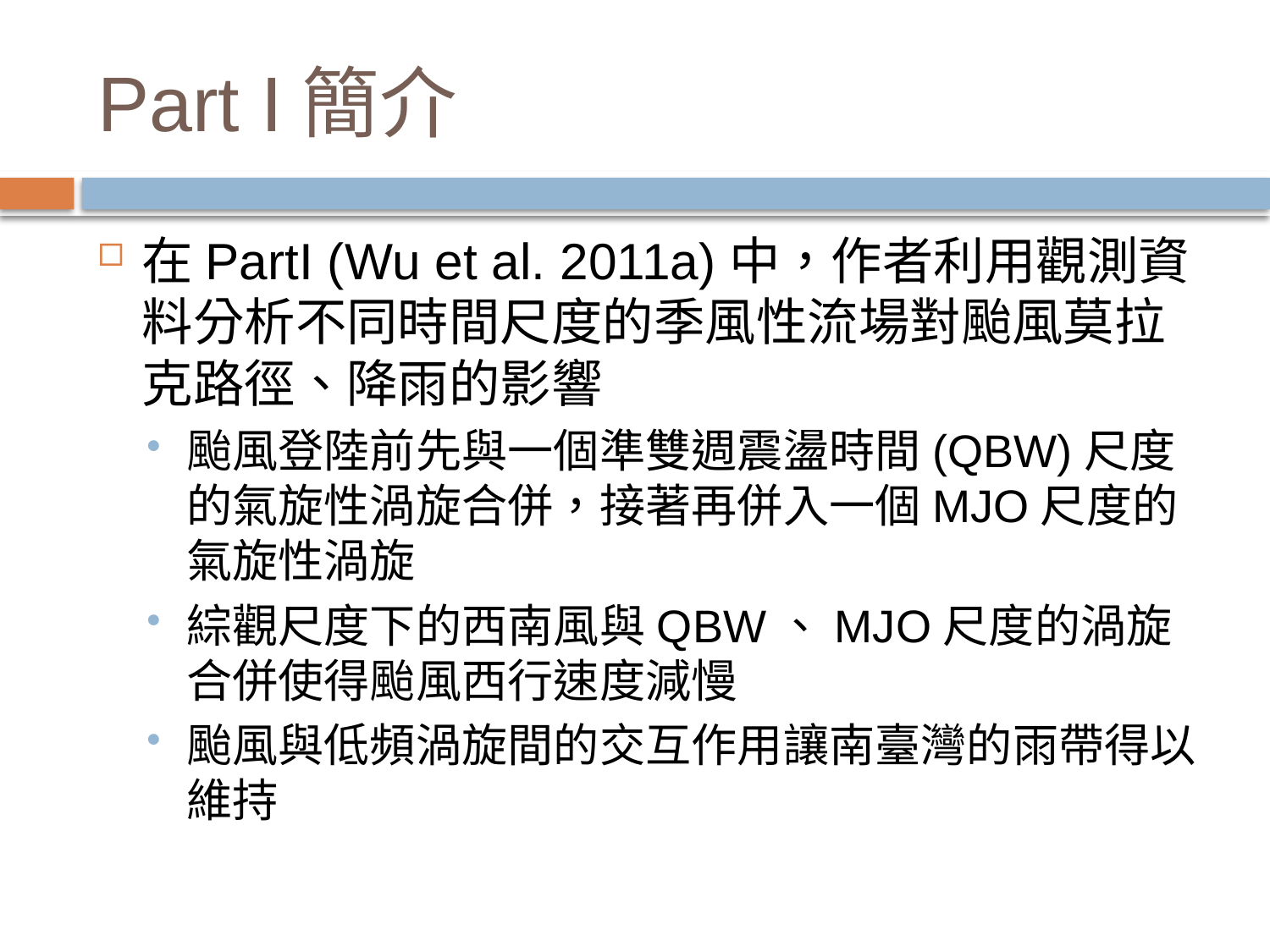

# Part I簡介
在PartI (Wu et al. 2011a)中，作者利用觀測資料分析不同時間尺度的季風性流場對颱風莫拉克路徑、降雨的影響
颱風登陸前先與一個準雙週震盪時間(QBW)尺度的氣旋性渦旋合併，接著再併入一個MJO尺度的氣旋性渦旋
綜觀尺度下的西南風與QBW、MJO尺度的渦旋合併使得颱風西行速度減慢
颱風與低頻渦旋間的交互作用讓南臺灣的雨帶得以維持